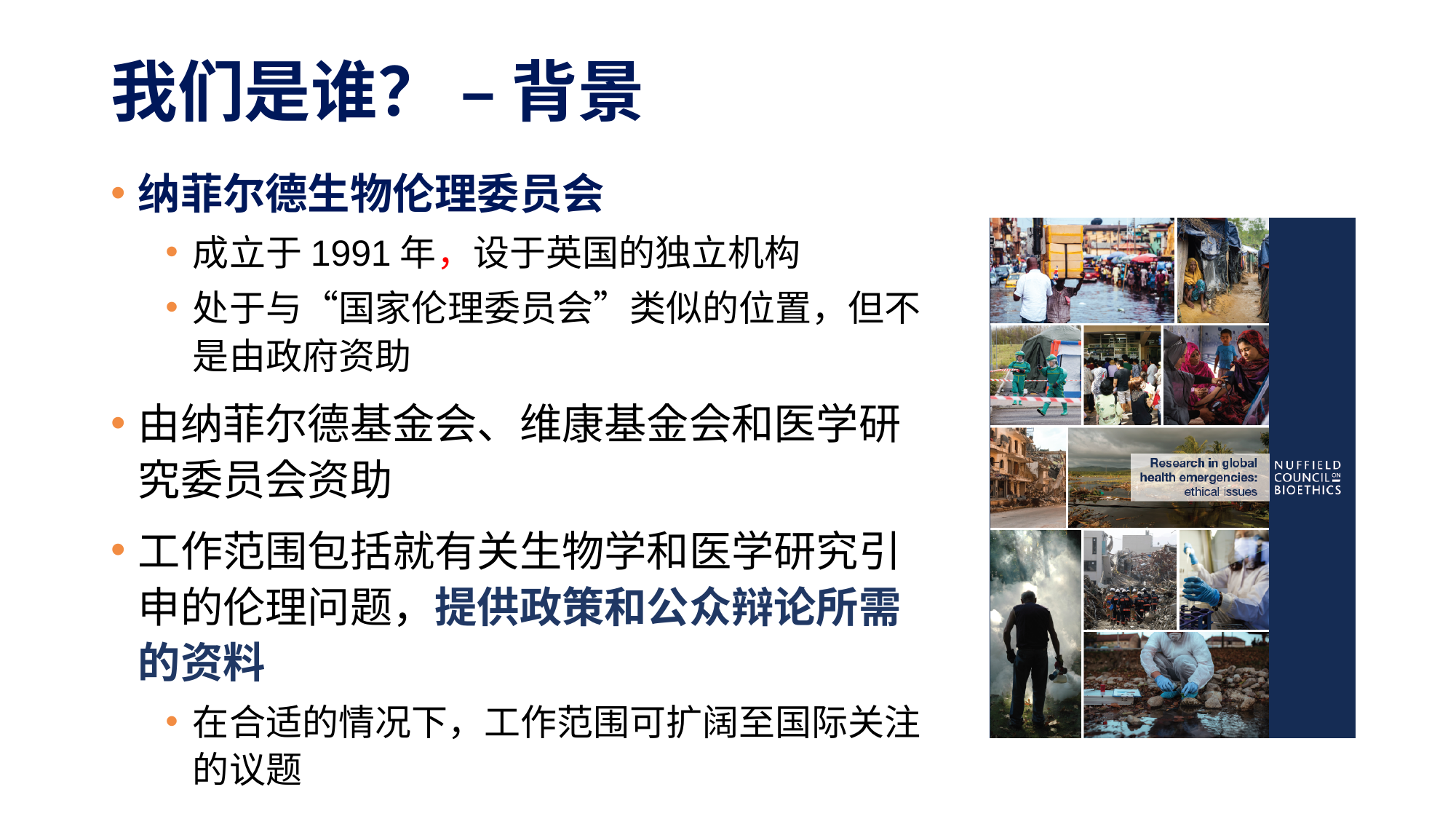

# 我们是谁？ – 背景
纳菲尔德生物伦理委员会
成立于1991年，设于英国的独立机构
处于与“国家伦理委员会”类似的位置，但不是由政府资助
由纳菲尔德基金会、维康基金会和医学研究委员会资助
工作范围包括就有关生物学和医学研究引申的伦理问题，提供政策和公众辩论所需的资料
在合适的情况下，工作范围可扩阔至国际关注的议题